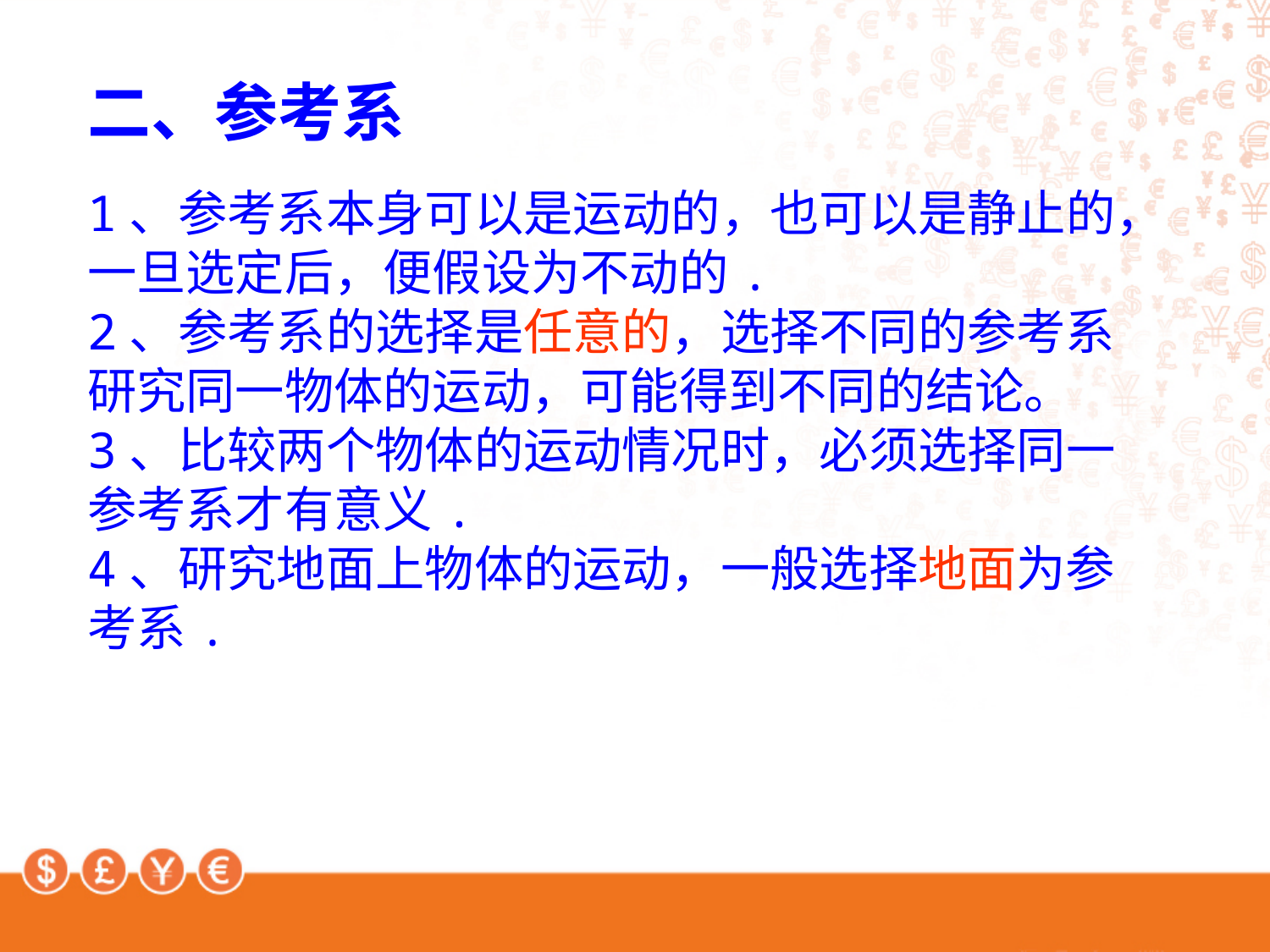

二、参考系
1、参考系本身可以是运动的，也可以是静止的，一旦选定后，便假设为不动的.
2、参考系的选择是任意的，选择不同的参考系研究同一物体的运动，可能得到不同的结论。
3、比较两个物体的运动情况时，必须选择同一参考系才有意义.
4、研究地面上物体的运动，一般选择地面为参考系.